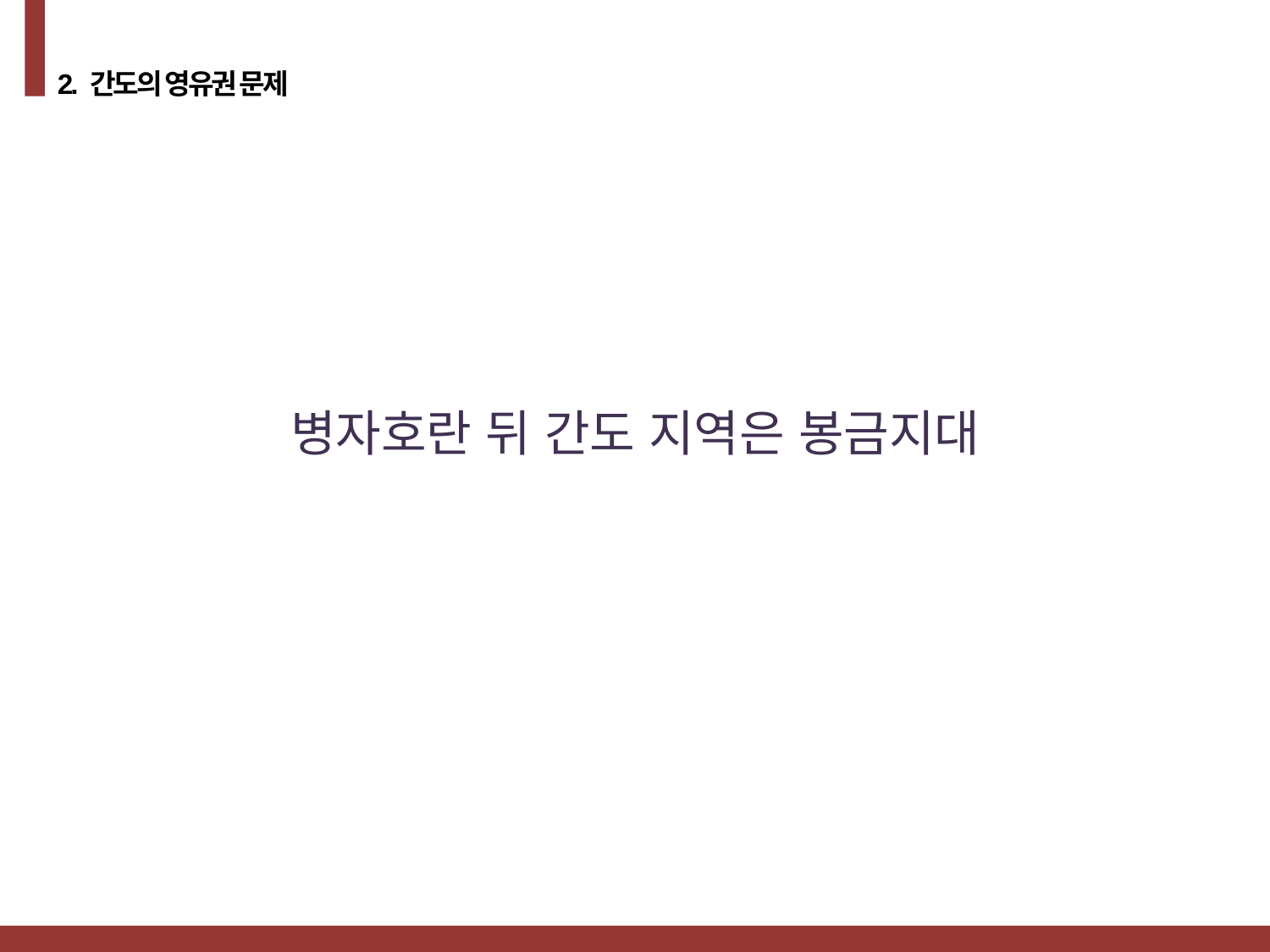

2. 간도의 영유권 문제
병자호란 뒤 간도 지역은 봉금지대